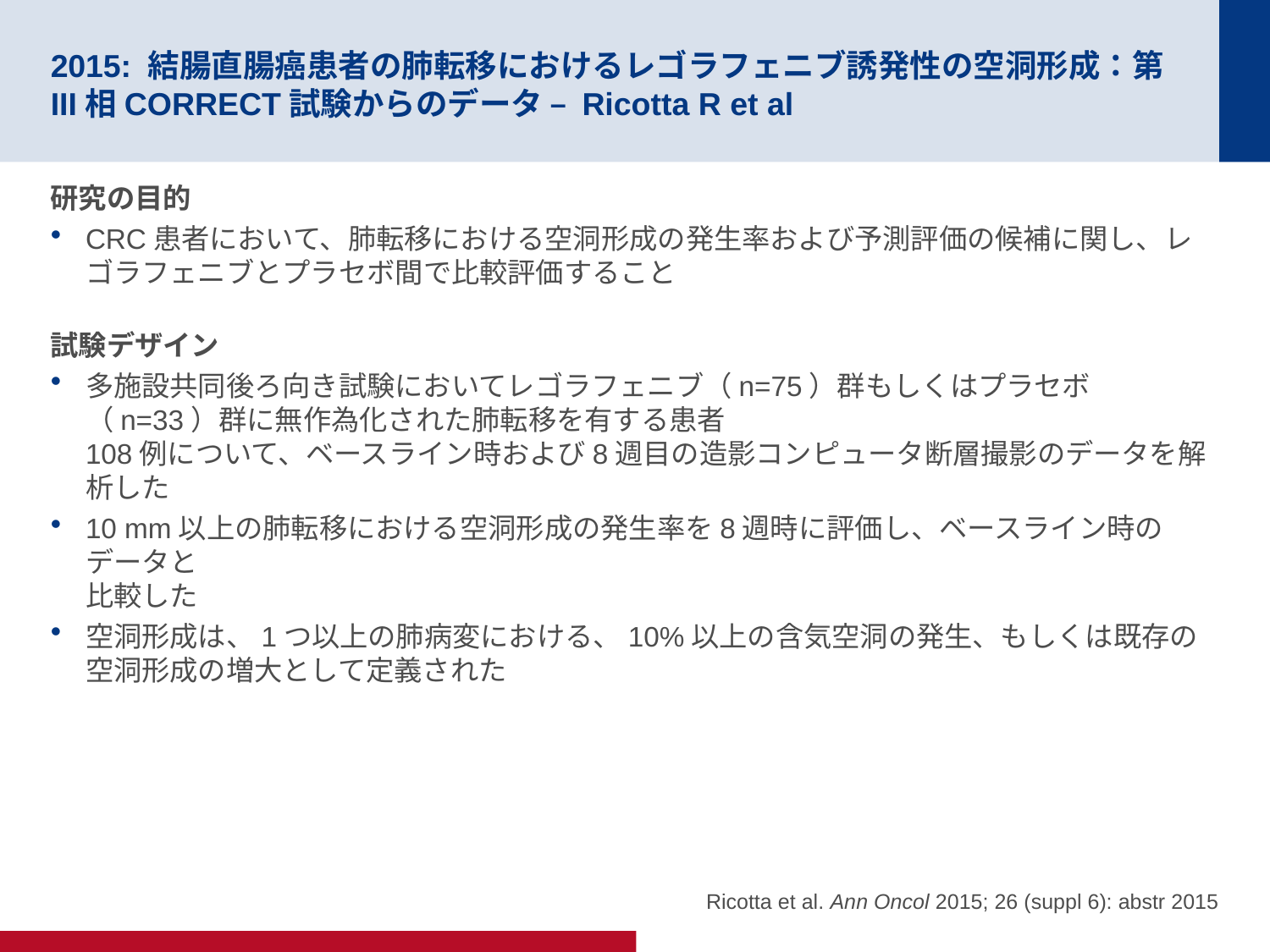

# 2015: 結腸直腸癌患者の肺転移におけるレゴラフェニブ誘発性の空洞形成：第III相CORRECT試験からのデータ – Ricotta R et al
研究の目的
CRC患者において、肺転移における空洞形成の発生率および予測評価の候補に関し、レゴラフェニブとプラセボ間で比較評価すること
試験デザイン
多施設共同後ろ向き試験においてレゴラフェニブ（n=75）群もしくはプラセボ（n=33）群に無作為化された肺転移を有する患者
108例について、ベースライン時および8週目の造影コンピュータ断層撮影のデータを解析した
10 mm以上の肺転移における空洞形成の発生率を8週時に評価し、ベースライン時のデータと
比較した
空洞形成は、1つ以上の肺病変における、10%以上の含気空洞の発生、もしくは既存の空洞形成の増大として定義された

Ricotta et al. Ann Oncol 2015; 26 (suppl 6): abstr 2015